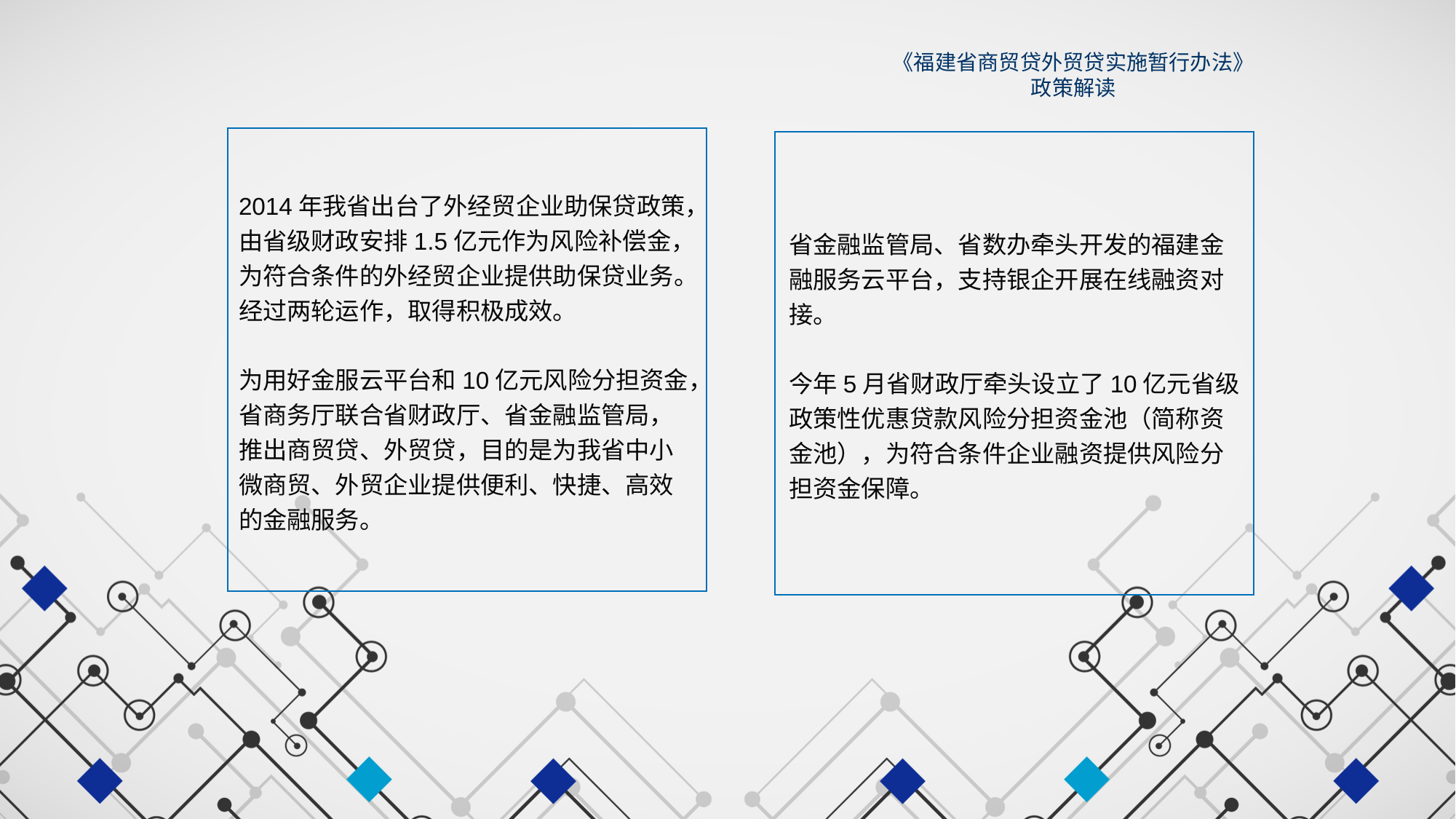

《福建省商贸贷外贸贷实施暂行办法》
政策解读
2014年我省出台了外经贸企业助保贷政策，由省级财政安排1.5亿元作为风险补偿金，为符合条件的外经贸企业提供助保贷业务。经过两轮运作，取得积极成效。

为用好金服云平台和10亿元风险分担资金，省商务厅联合省财政厅、省金融监管局，推出商贸贷、外贸贷，目的是为我省中小微商贸、外贸企业提供便利、快捷、高效的金融服务。
省金融监管局、省数办牵头开发的福建金融服务云平台，支持银企开展在线融资对接。

今年5月省财政厅牵头设立了10亿元省级政策性优惠贷款风险分担资金池（简称资金池），为符合条件企业融资提供风险分担资金保障。